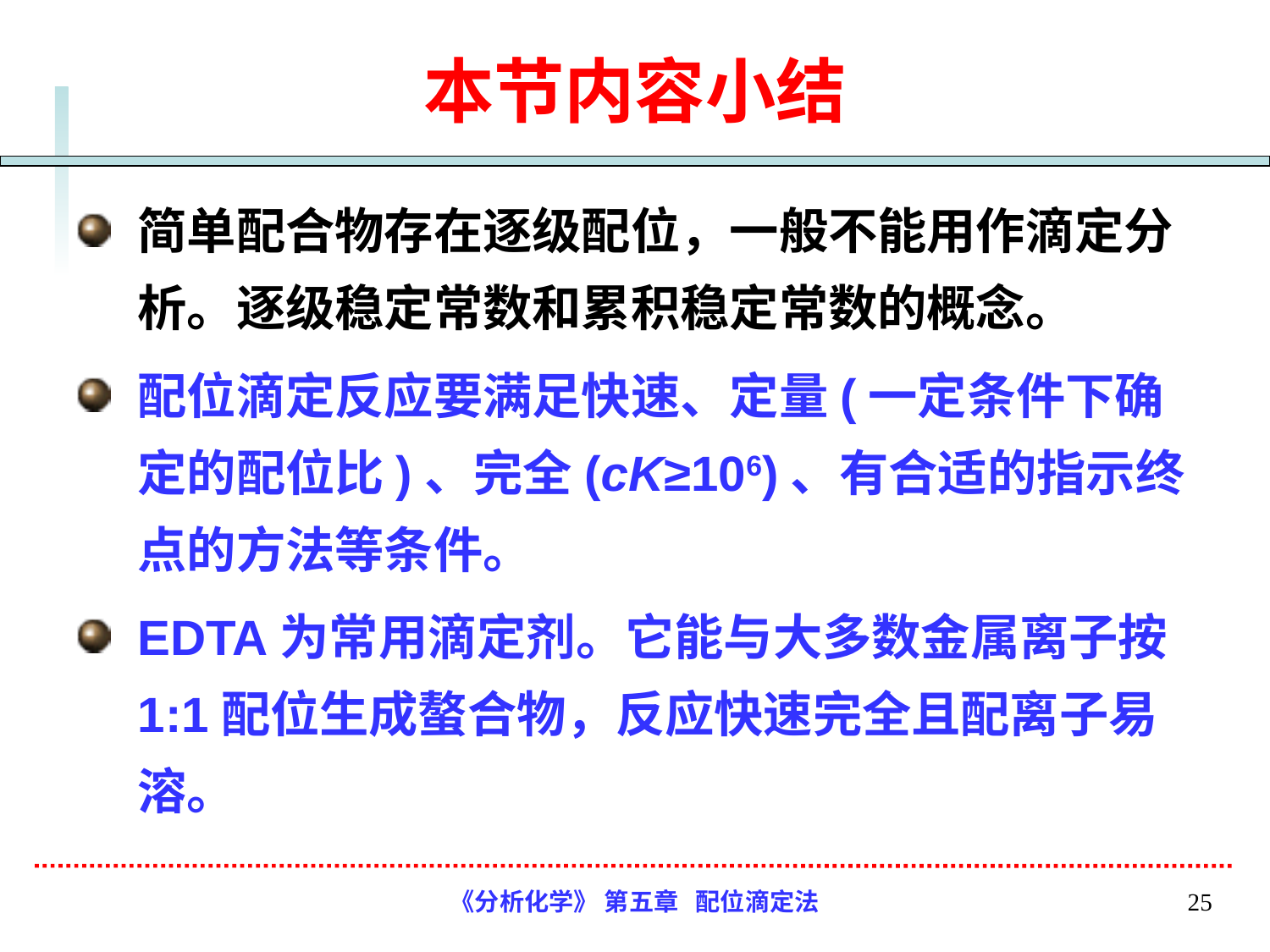

# 本节内容小结
简单配合物存在逐级配位，一般不能用作滴定分析。逐级稳定常数和累积稳定常数的概念。
配位滴定反应要满足快速、定量(一定条件下确定的配位比)、完全(cK≥106)、有合适的指示终点的方法等条件。
EDTA为常用滴定剂。它能与大多数金属离子按1:1配位生成螯合物，反应快速完全且配离子易溶。
《分析化学》 第五章   配位滴定法
25